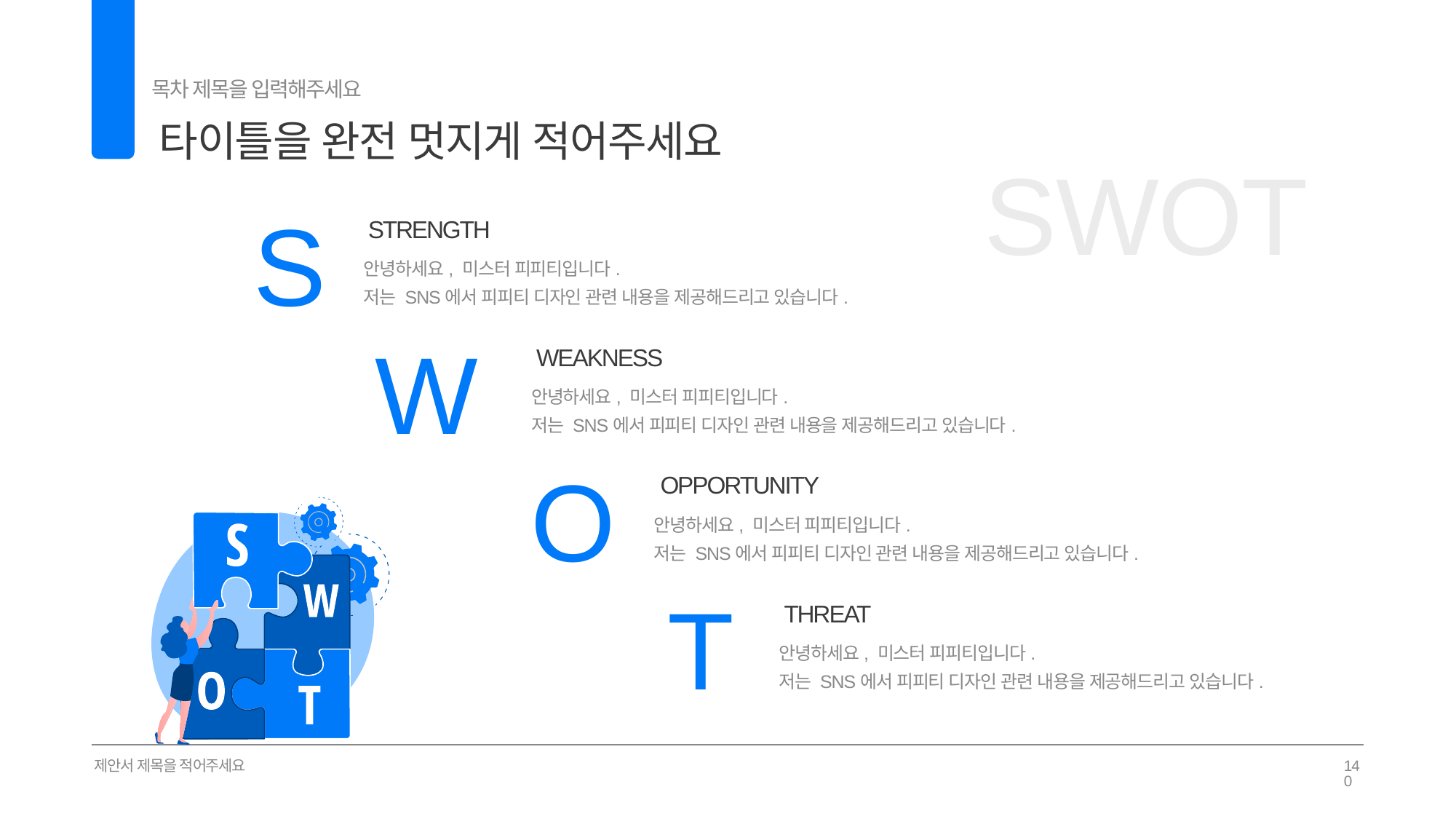

목차 제목을 입력해주세요
타이틀을 완전 멋지게 적어주세요
02
SWOT
S
STRENGTH
안녕하세요, 미스터 피피티입니다.
저는 SNS에서 피피티 디자인 관련 내용을 제공해드리고 있습니다.
W
WEAKNESS
안녕하세요, 미스터 피피티입니다.
저는 SNS에서 피피티 디자인 관련 내용을 제공해드리고 있습니다.
O
OPPORTUNITY

안녕하세요, 미스터 피피티입니다.
저는 SNS에서 피피티 디자인 관련 내용을 제공해드리고 있습니다.

T

THREAT

안녕하세요, 미스터 피피티입니다.
저는 SNS에서 피피티 디자인 관련 내용을 제공해드리고 있습니다.

제안서 제목을 적어주세요
140